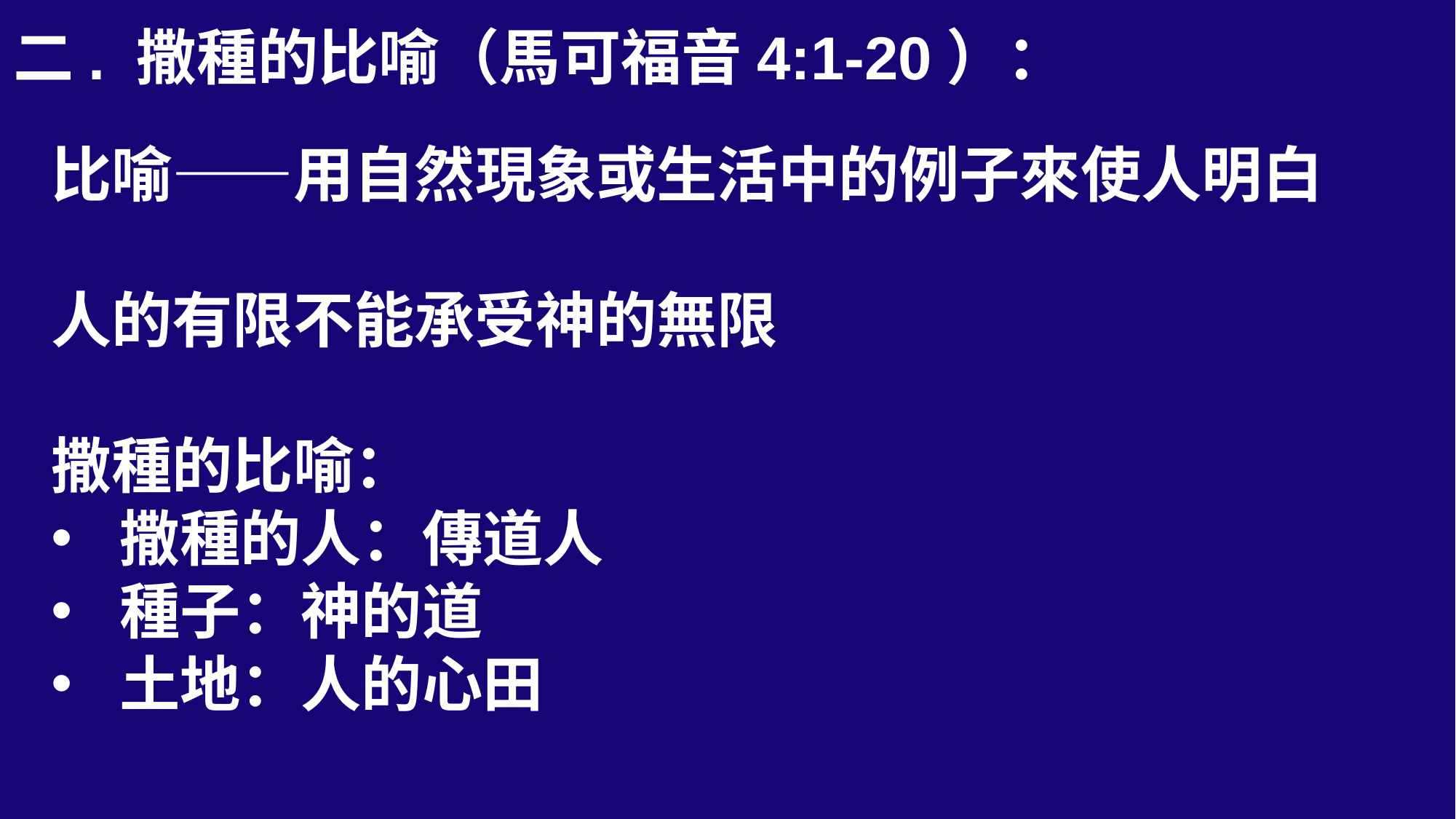

二. 撒種的比喻（馬可福音4:1-20）：
比喻——用自然現象或生活中的例子來使人明白

人的有限不能承受神的無限

撒種的比喻：
撒種的人：傳道人
種子：神的道
土地：人的心田